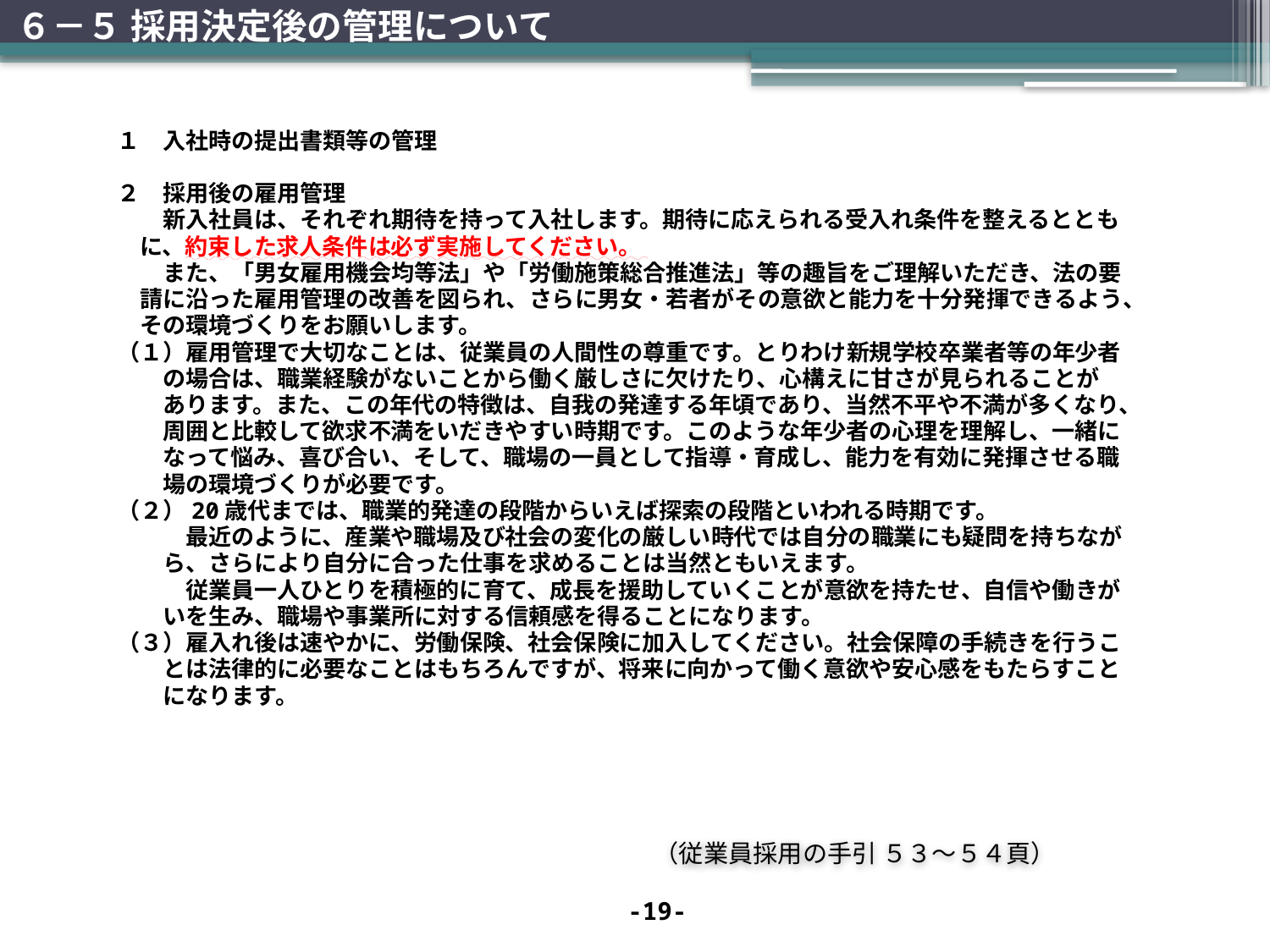

# ６－５ 採用決定後の管理について
１　入社時の提出書類等の管理

２　採用後の雇用管理
　　新入社員は、それぞれ期待を持って入社します。期待に応えられる受入れ条件を整えるととも
　に、約束した求人条件は必ず実施してください。
　　また、「男女雇用機会均等法」や「労働施策総合推進法」等の趣旨をご理解いただき、法の要
　請に沿った雇用管理の改善を図られ、さらに男女・若者がその意欲と能力を十分発揮できるよう、
　その環境づくりをお願いします。
（１）雇用管理で大切なことは、従業員の人間性の尊重です。とりわけ新規学校卒業者等の年少者
　　の場合は、職業経験がないことから働く厳しさに欠けたり、心構えに甘さが見られることが
　　あります。また、この年代の特徴は、自我の発達する年頃であり、当然不平や不満が多くなり、
　　周囲と比較して欲求不満をいだきやすい時期です。このような年少者の心理を理解し、一緒に
　　なって悩み、喜び合い、そして、職場の一員として指導・育成し、能力を有効に発揮させる職
　　場の環境づくりが必要です。
（２）20歳代までは、職業的発達の段階からいえば探索の段階といわれる時期です。
　　　最近のように、産業や職場及び社会の変化の厳しい時代では自分の職業にも疑問を持ちなが
　　ら、さらにより自分に合った仕事を求めることは当然ともいえます。
　　　従業員一人ひとりを積極的に育て、成長を援助していくことが意欲を持たせ、自信や働きが
　　いを生み、職場や事業所に対する信頼感を得ることになります。
（３）雇入れ後は速やかに、労働保険、社会保険に加入してください。社会保障の手続きを行うこ
　　とは法律的に必要なことはもちろんですが、将来に向かって働く意欲や安心感をもたらすこと
　　になります。

（従業員採用の手引 ５３～５４頁）
-19-